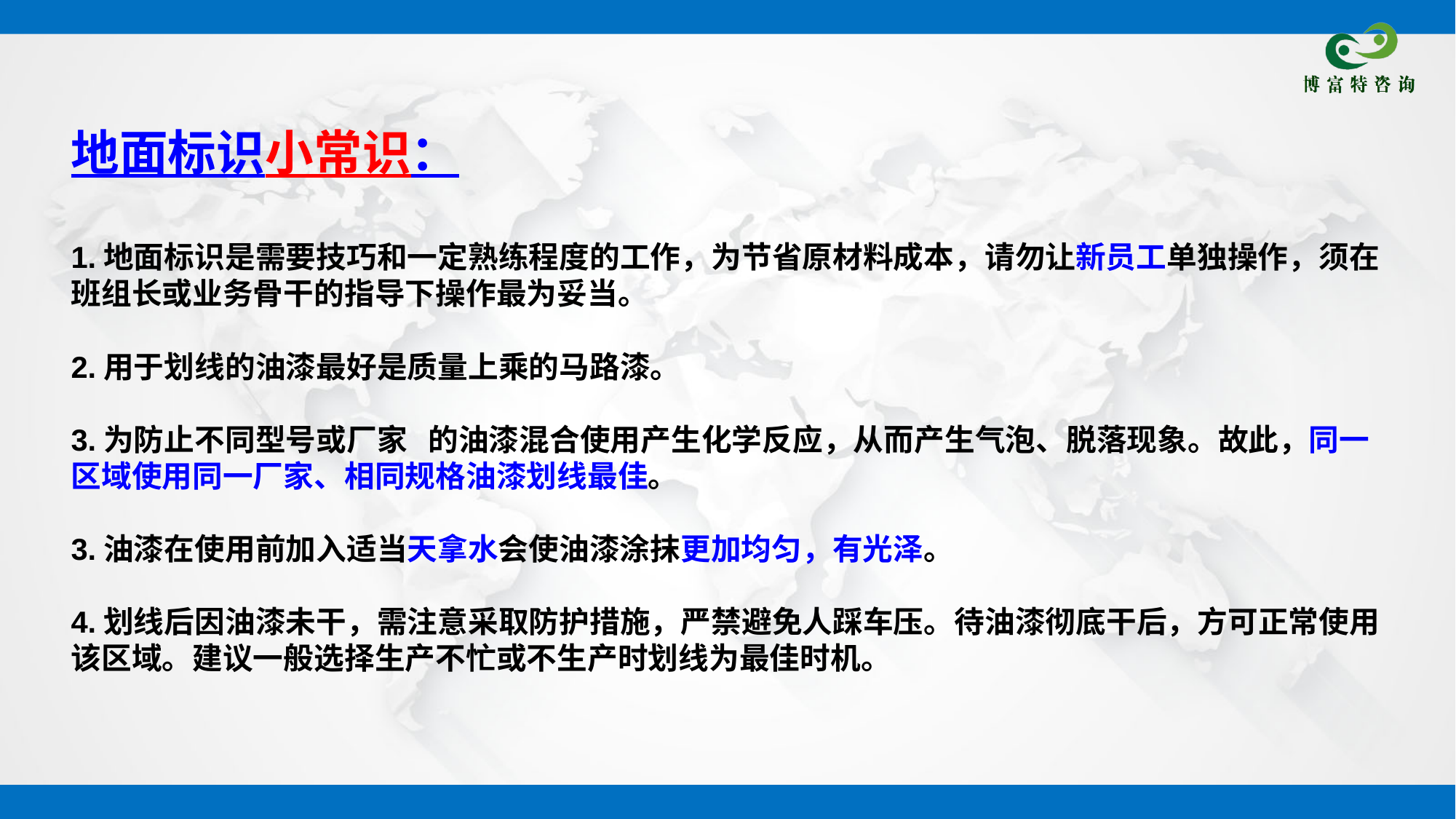

地面标识小常识：

1.地面标识是需要技巧和一定熟练程度的工作，为节省原材料成本，请勿让新员工单独操作，须在班组长或业务骨干的指导下操作最为妥当。

2.用于划线的油漆最好是质量上乘的马路漆。

3.为防止不同型号或厂家   的油漆混合使用产生化学反应，从而产生气泡、脱落现象。故此，同一区域使用同一厂家、相同规格油漆划线最佳。

3.油漆在使用前加入适当天拿水会使油漆涂抹更加均匀，有光泽。

4.划线后因油漆未干，需注意采取防护措施，严禁避免人踩车压。待油漆彻底干后，方可正常使用该区域。建议一般选择生产不忙或不生产时划线为最佳时机。